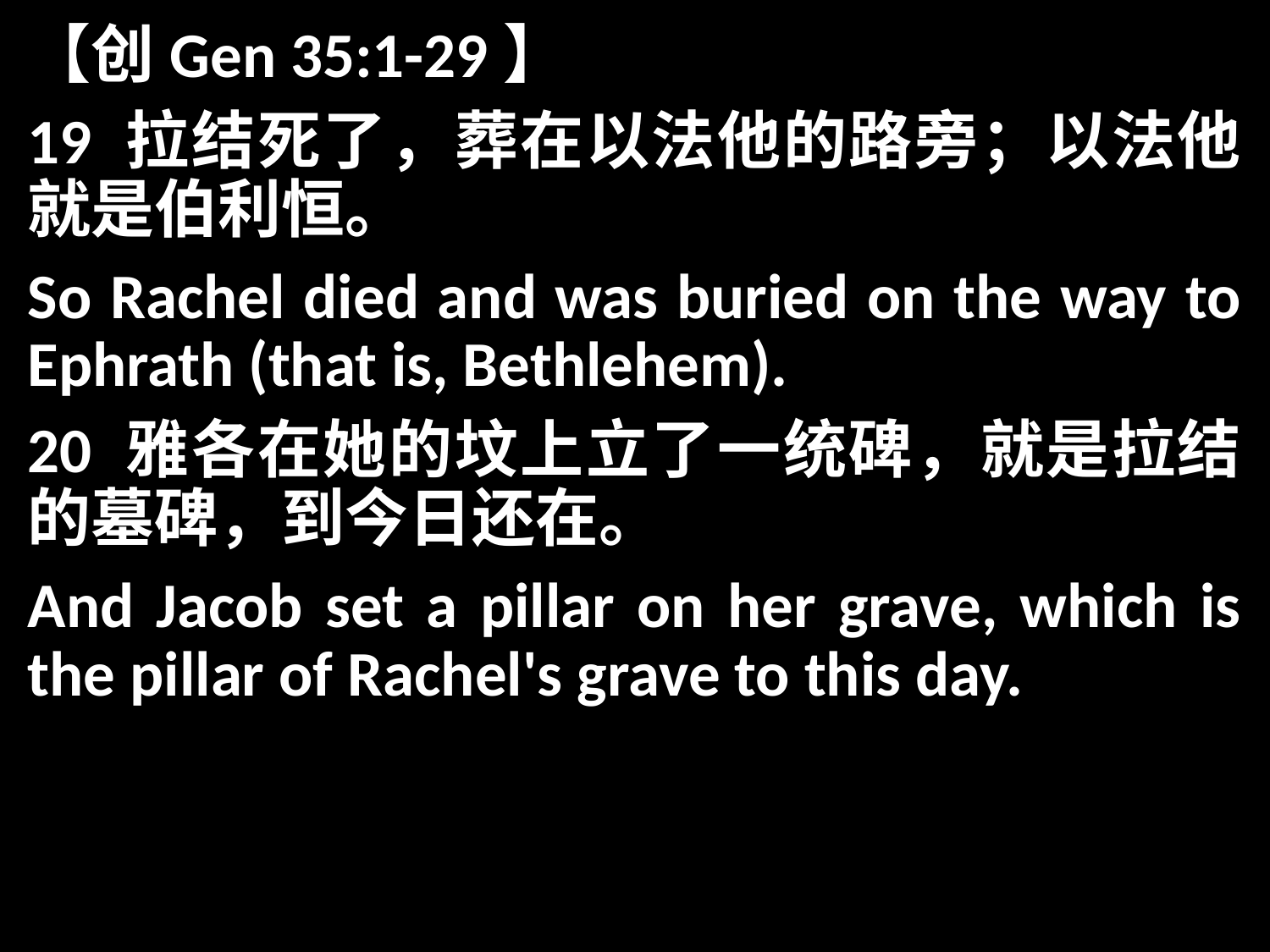

【创Gen 35:1-29】
19 拉结死了，葬在以法他的路旁；以法他就是伯利恒。
So Rachel died and was buried on the way to Ephrath (that is, Bethlehem).
20 雅各在她的坟上立了一统碑，就是拉结的墓碑，到今日还在。
And Jacob set a pillar on her grave, which is the pillar of Rachel's grave to this day.